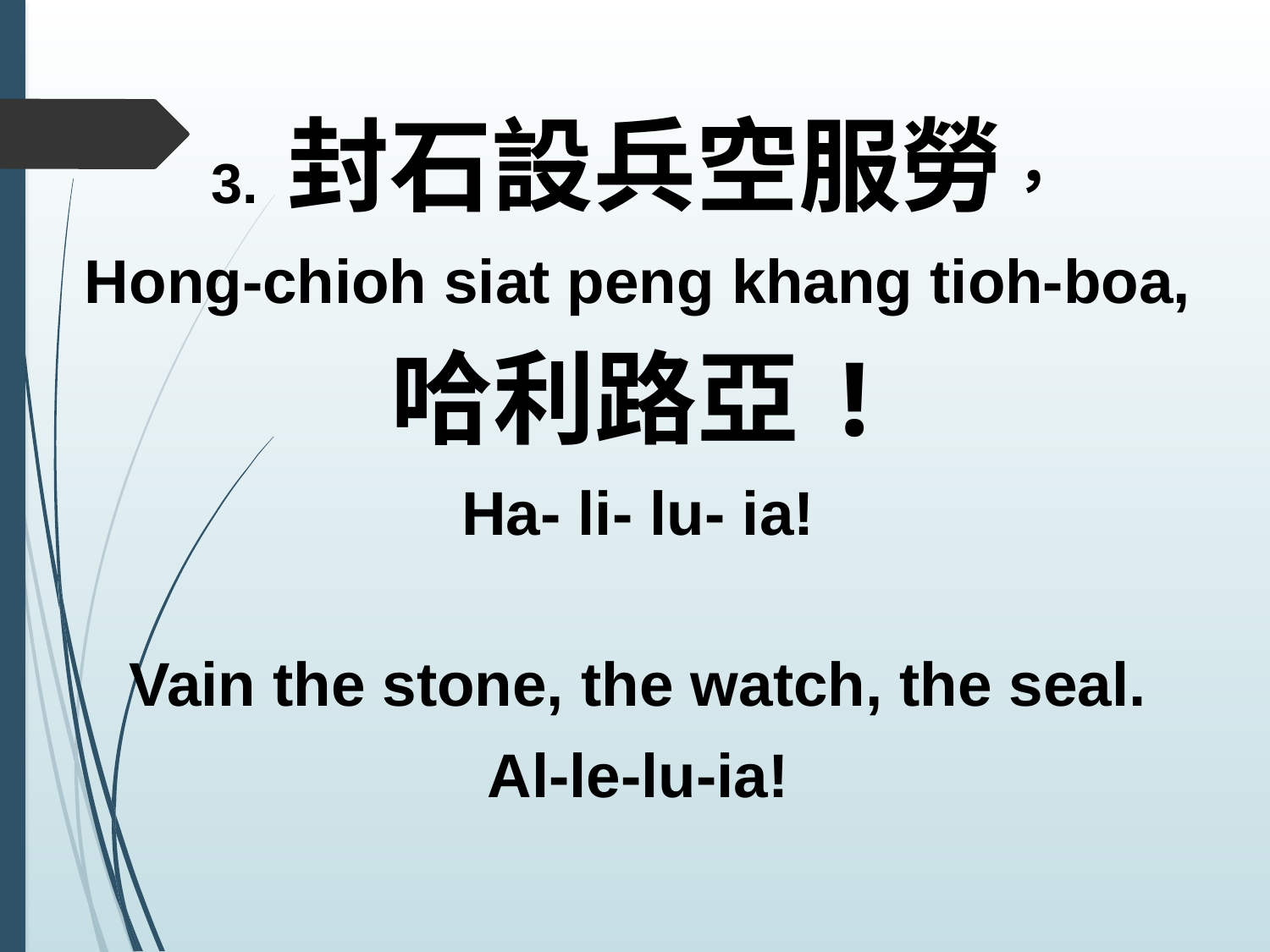

3. 封石設兵空服勞，
Hong-chioh siat peng khang tioh-boa,
哈利路亞!
Ha- li- lu- ia!

Vain the stone, the watch, the seal.
Al-le-lu-ia!